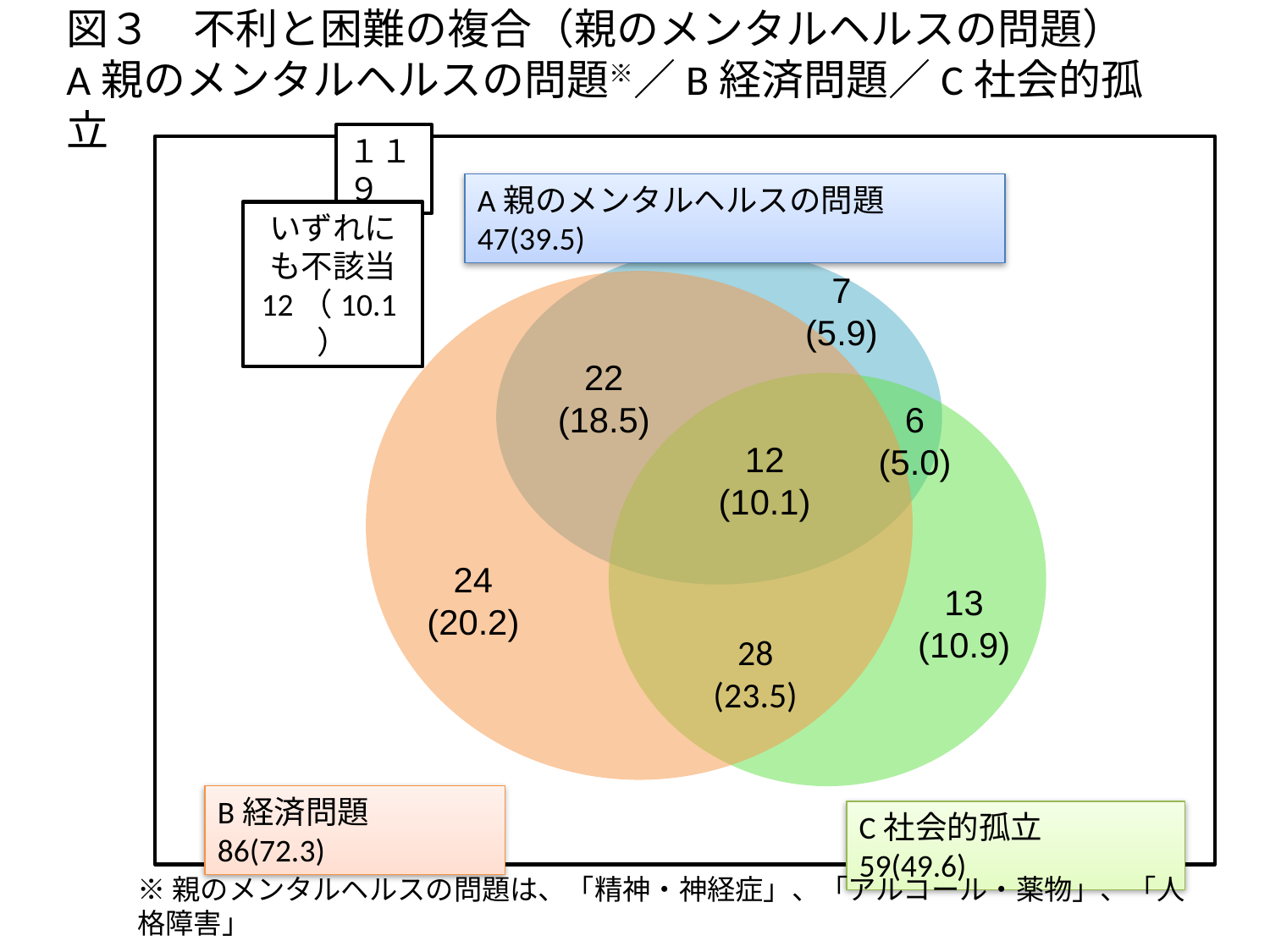

# 図３　不利と困難の複合（親のメンタルヘルスの問題） A親のメンタルヘルスの問題※／B経済問題／C社会的孤立
１１９

A親のメンタルヘルスの問題　47(39.5)
いずれにも不該当
12（10.1）
7
(5.9)
22
(18.5)
6
(5.0)

12
(10.1)
24
(20.2)
13
(10.9)
28
(23.5)
B経済問題　86(72.3)
C社会的孤立　59(49.6)
※親のメンタルヘルスの問題は、「精神・神経症」、「アルコール・薬物」、「人格障害」